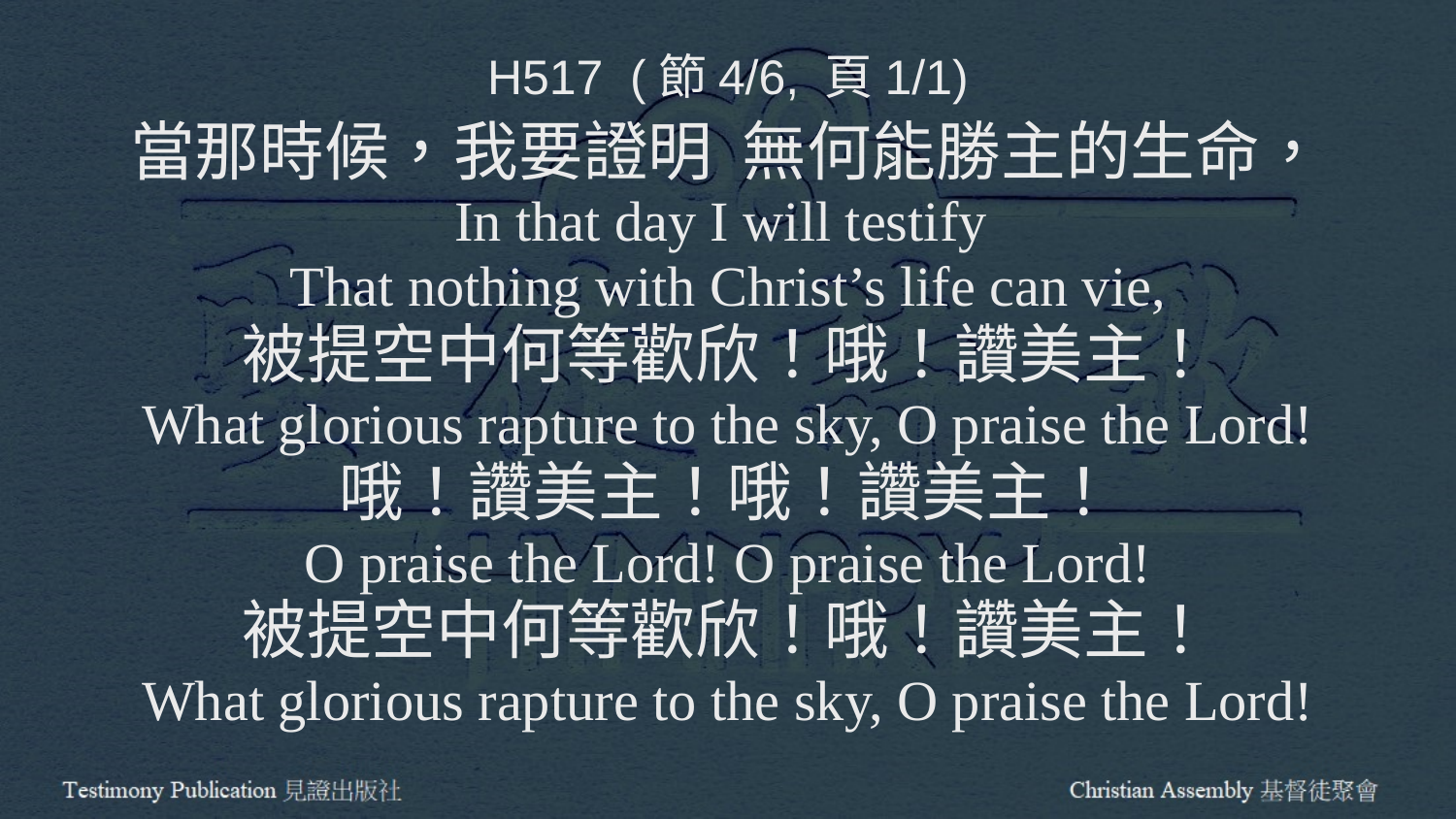

H517  (節4/6, 頁1/1)
當那時候，我要證明  無何能勝主的生命，
In that day I will testify
That nothing with Christ’s life can vie,
被提空中何等歡欣！哦！讚美主！
What glorious rapture to the sky, O praise the Lord!
哦！讚美主！哦！讚美主！
O praise the Lord! O praise the Lord!
被提空中何等歡欣！哦！讚美主！
What glorious rapture to the sky, O praise the Lord!